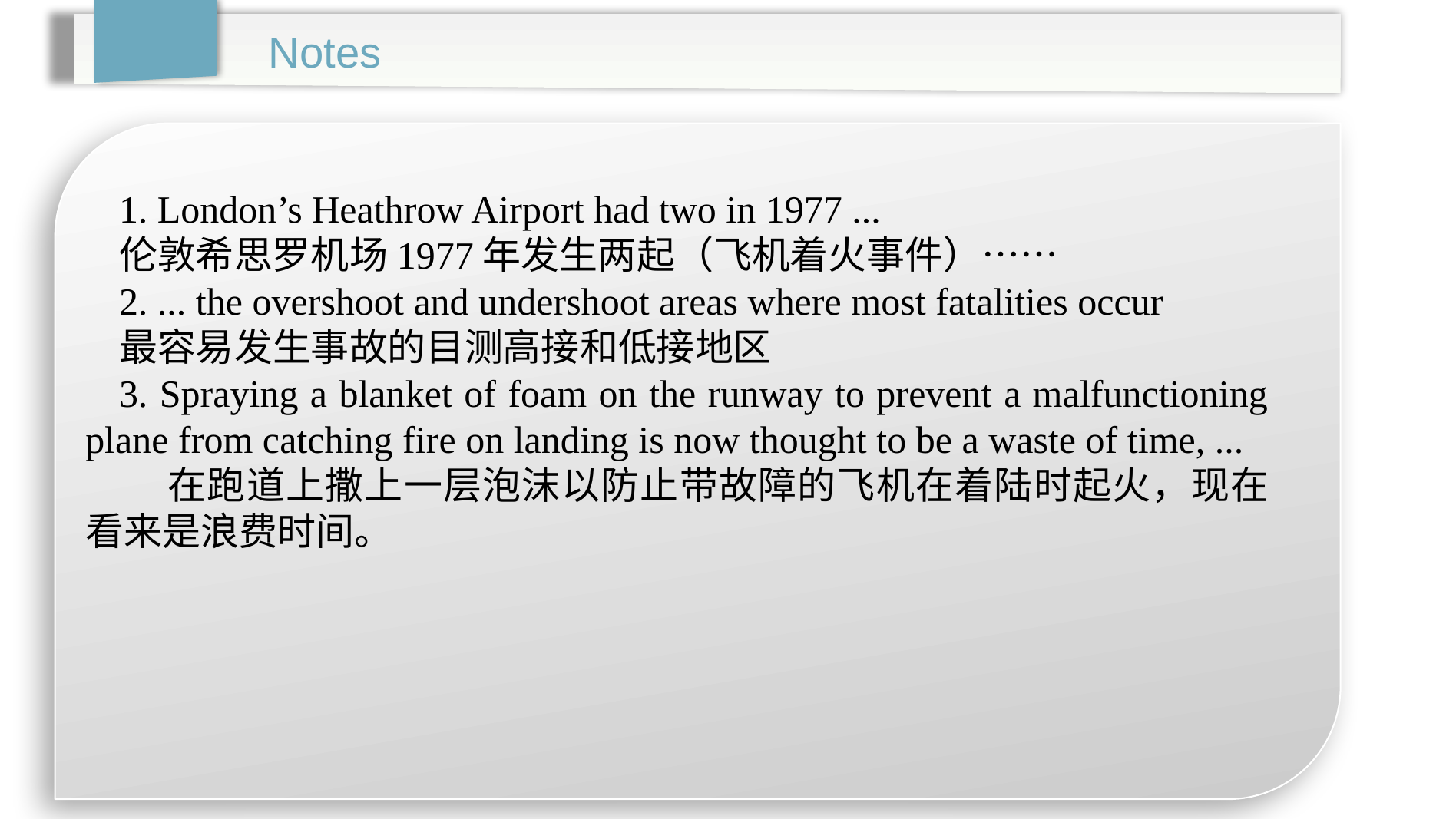

Notes

1. London’s Heathrow Airport had two in 1977 ...
伦敦希思罗机场1977年发生两起（飞机着火事件）……
2. ... the overshoot and undershoot areas where most fatalities occur
最容易发生事故的目测高接和低接地区
3. Spraying a blanket of foam on the runway to prevent a malfunctioning plane from catching fire on landing is now thought to be a waste of time, ...
    在跑道上撒上一层泡沫以防止带故障的飞机在着陆时起火，现在看来是浪费时间。